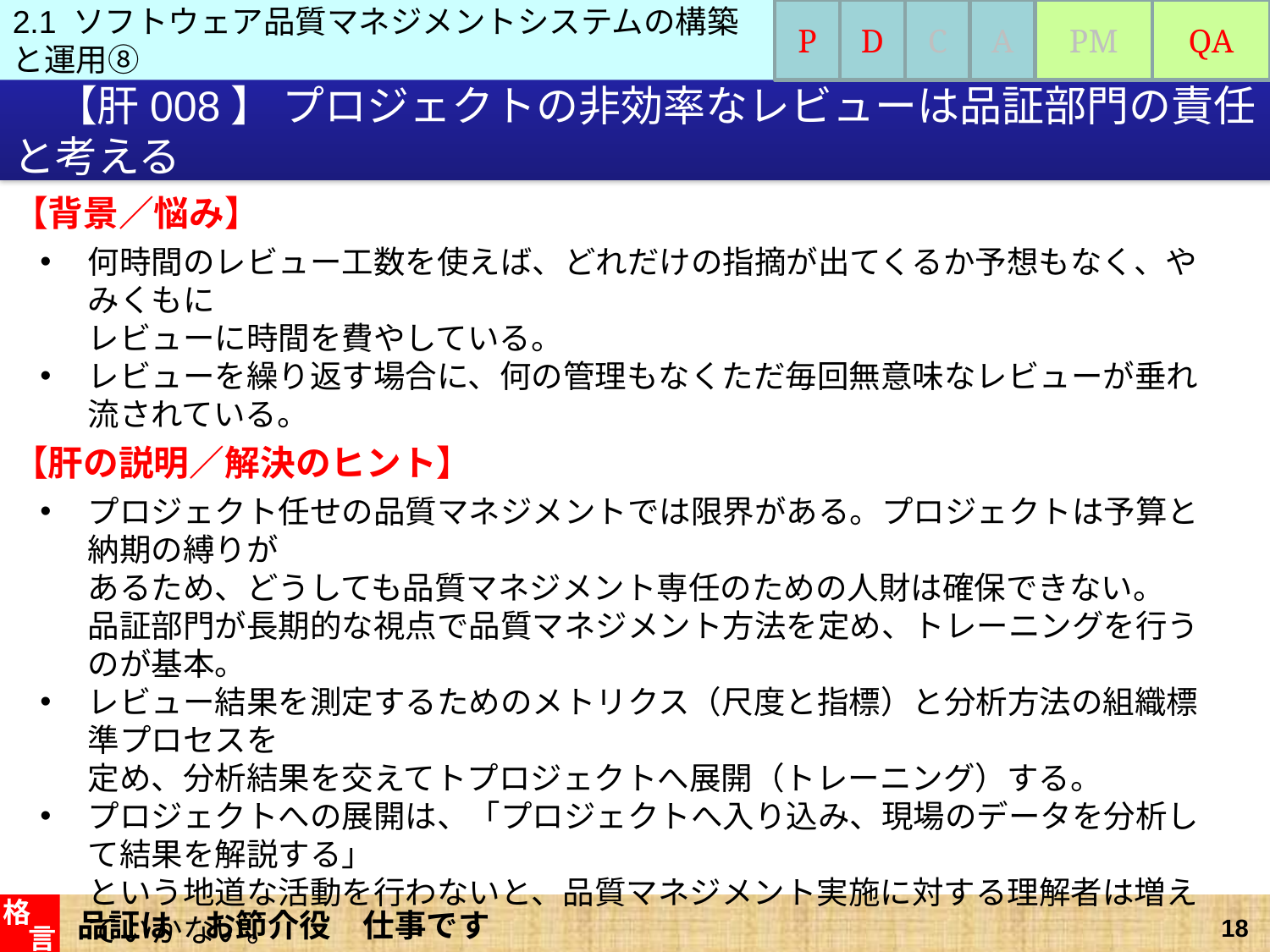

2.1 ソフトウェア品質マネジメントシステムの構築と運用⑧
P
D
C
A
PM
QA
# 【肝008】 プロジェクトの非効率なレビューは品証部門の責任と考える
【背景／悩み】
何時間のレビュー工数を使えば、どれだけの指摘が出てくるか予想もなく、やみくもに
レビューに時間を費やしている。
レビューを繰り返す場合に、何の管理もなくただ毎回無意味なレビューが垂れ流されている。
【肝の説明／解決のヒント】
プロジェクト任せの品質マネジメントでは限界がある。プロジェクトは予算と納期の縛りが
あるため、どうしても品質マネジメント専任のための人財は確保できない。
品証部門が長期的な視点で品質マネジメント方法を定め、トレーニングを行うのが基本。
レビュー結果を測定するためのメトリクス（尺度と指標）と分析方法の組織標準プロセスを
定め、分析結果を交えてトプロジェクトへ展開（トレーニング）する。
プロジェクトへの展開は、「プロジェクトへ入り込み、現場のデータを分析して結果を解説する」
という地道な活動を行わないと、品質マネジメント実施に対する理解者は増えていかない。
品証は　お節介役　仕事です
格
言
18